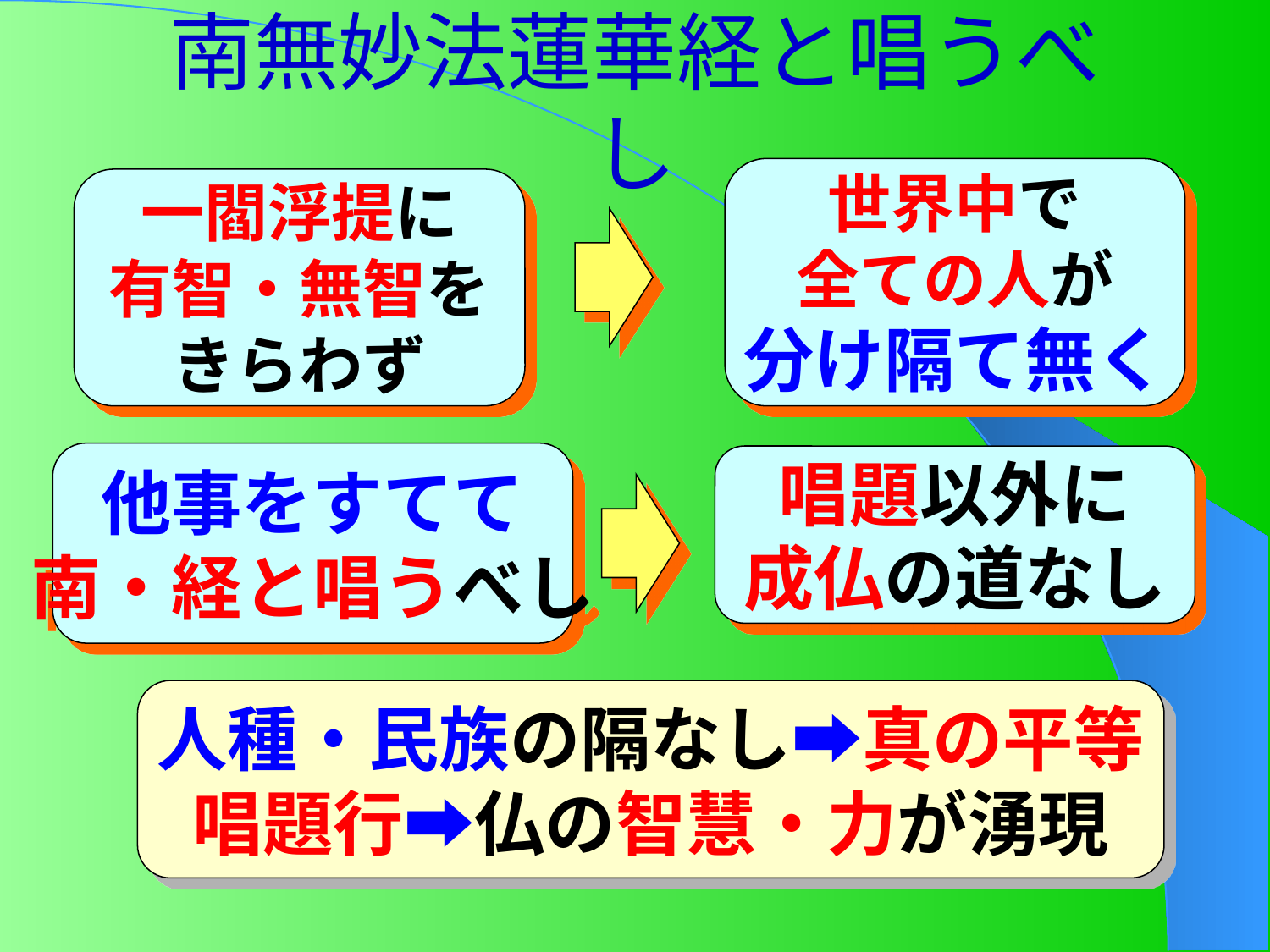

# 南無妙法蓮華経と唱うべし
世界中で
全ての人が
分け隔て無く
一閻浮提に
有智・無智を
きらわず

他事をすてて
南・経と唱うべし
唱題以外に
成仏の道なし

人種・民族の隔なし➡真の平等
唱題行➡仏の智慧・力が湧現